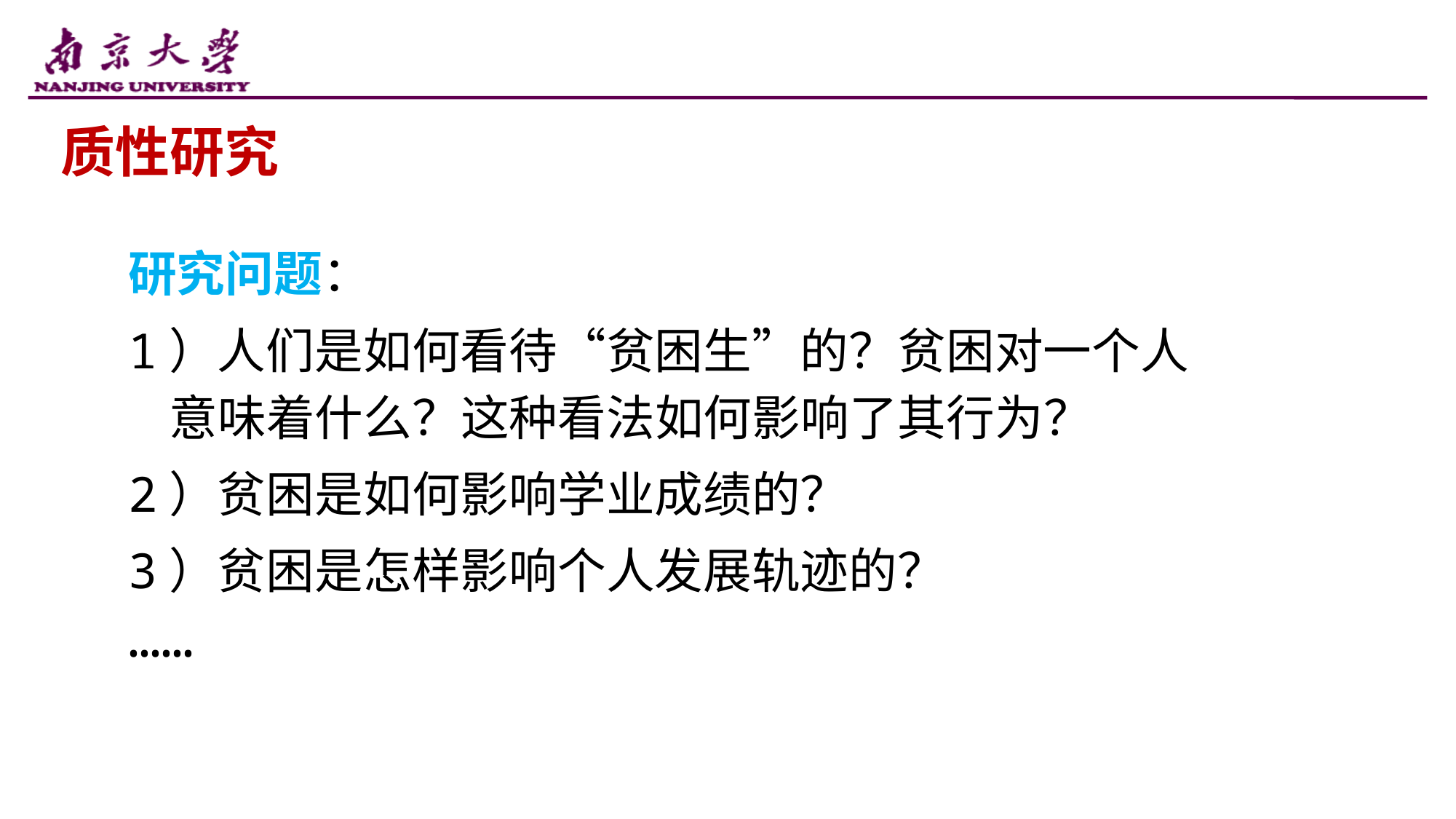

质性研究
研究问题：
1）人们是如何看待“贫困生”的？贫困对一个人意味着什么？这种看法如何影响了其行为？
2）贫困是如何影响学业成绩的？
3）贫困是怎样影响个人发展轨迹的？
……